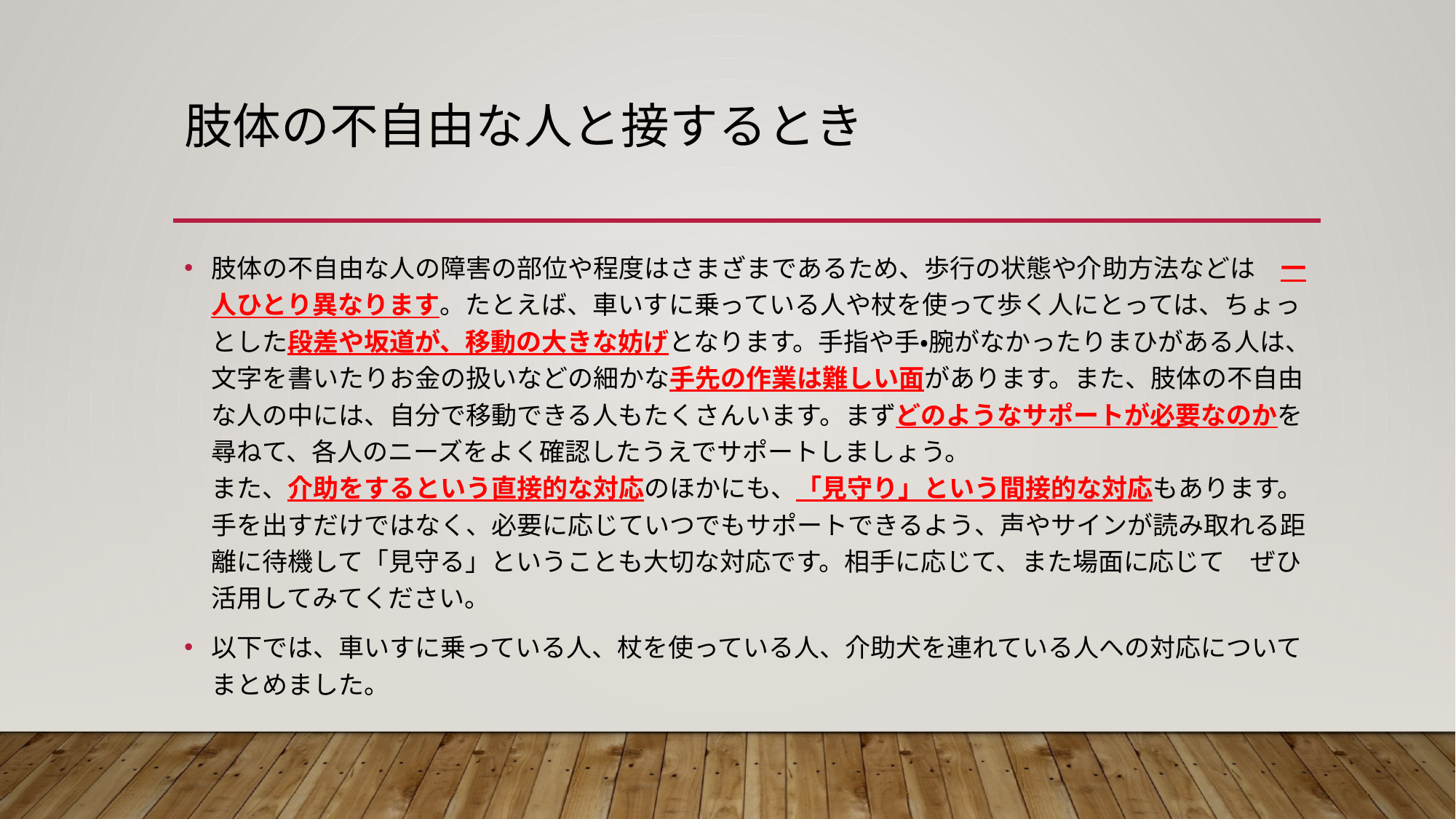

# 肢体の不自由な人と接するとき
肢体の不自由な人の障害の部位や程度はさまざまであるため、歩行の状態や介助方法などは　一人ひとり異なります。たとえば、車いすに乗っている人や杖を使って歩く人にとっては、ちょっとした段差や坂道が、移動の大きな妨げとなります。手指や手・腕がなかったりまひがある人は、文字を書いたりお金の扱いなどの細かな手先の作業は難しい面があります。また、肢体の不自由な人の中には、自分で移動できる人もたくさんいます。まずどのようなサポートが必要なのかを尋ねて、各人のニーズをよく確認したうえでサポートしましょう。
また、介助をするという直接的な対応のほかにも、「見守り」という間接的な対応もあります。手を出すだけではなく、必要に応じていつでもサポートできるよう、声やサインが読み取れる距離に待機して「見守る」ということも大切な対応です。相手に応じて、また場面に応じて　ぜひ活用してみてください。
以下では、車いすに乗っている人、杖を使っている人、介助犬を連れている人への対応についてまとめました。